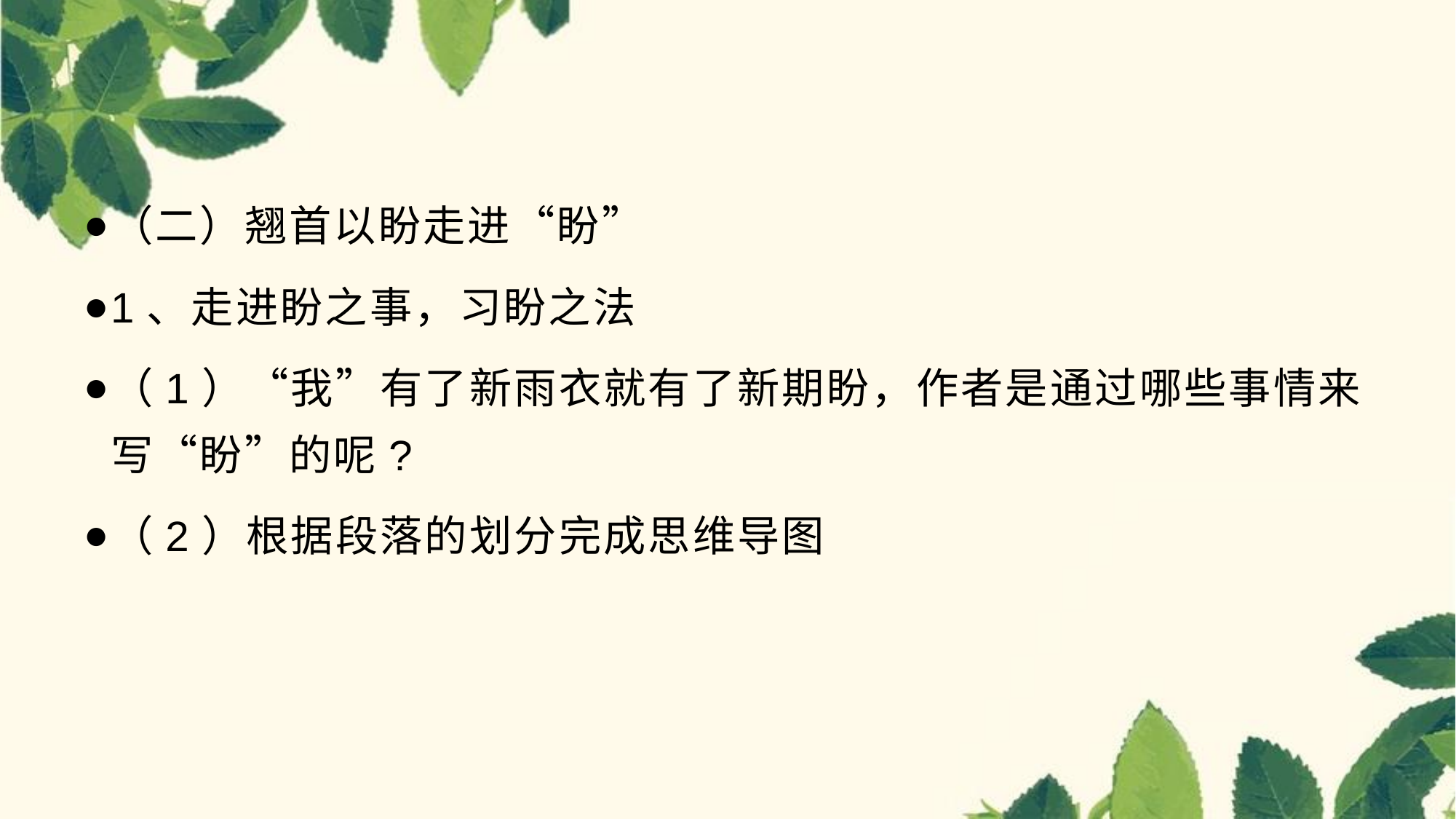

#
（二）翘首以盼走进“盼”
1、走进盼之事，习盼之法
（1）“我”有了新雨衣就有了新期盼，作者是通过哪些事情来写“盼”的呢?
（2）根据段落的划分完成思维导图